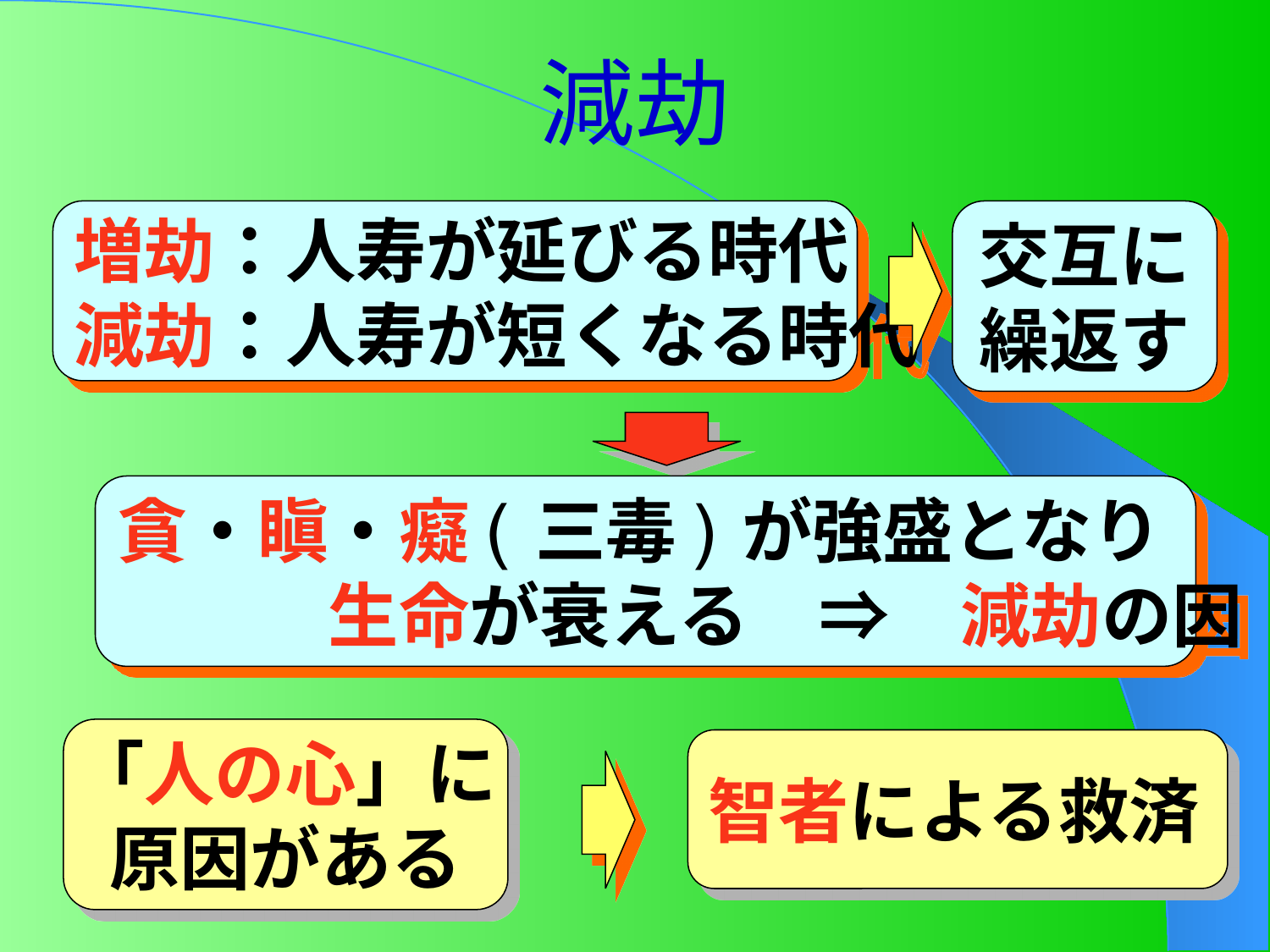

# 減劫
増劫：人寿が延びる時代
減劫：人寿が短くなる時代
交互に
繰返す

貪・瞋・癡(三毒)が強盛となり
　　　生命が衰える　⇒　減劫の因
「人の心」に
原因がある
智者による救済